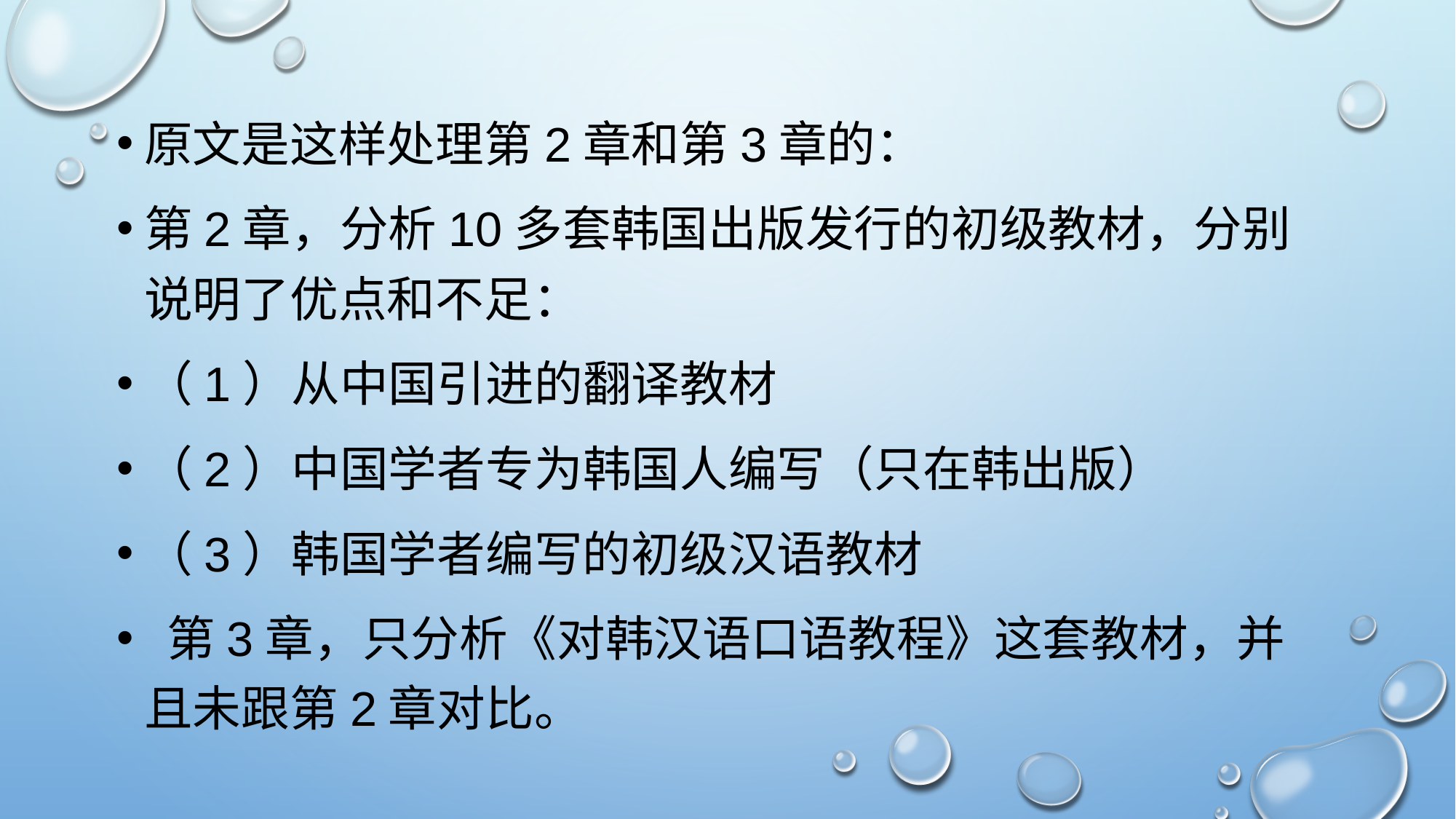

原文是这样处理第2章和第3章的：
第2章，分析10多套韩国出版发行的初级教材，分别说明了优点和不足：
（1）从中国引进的翻译教材
（2）中国学者专为韩国人编写（只在韩出版）
（3）韩国学者编写的初级汉语教材
 第3章，只分析《对韩汉语口语教程》这套教材，并且未跟第2章对比。